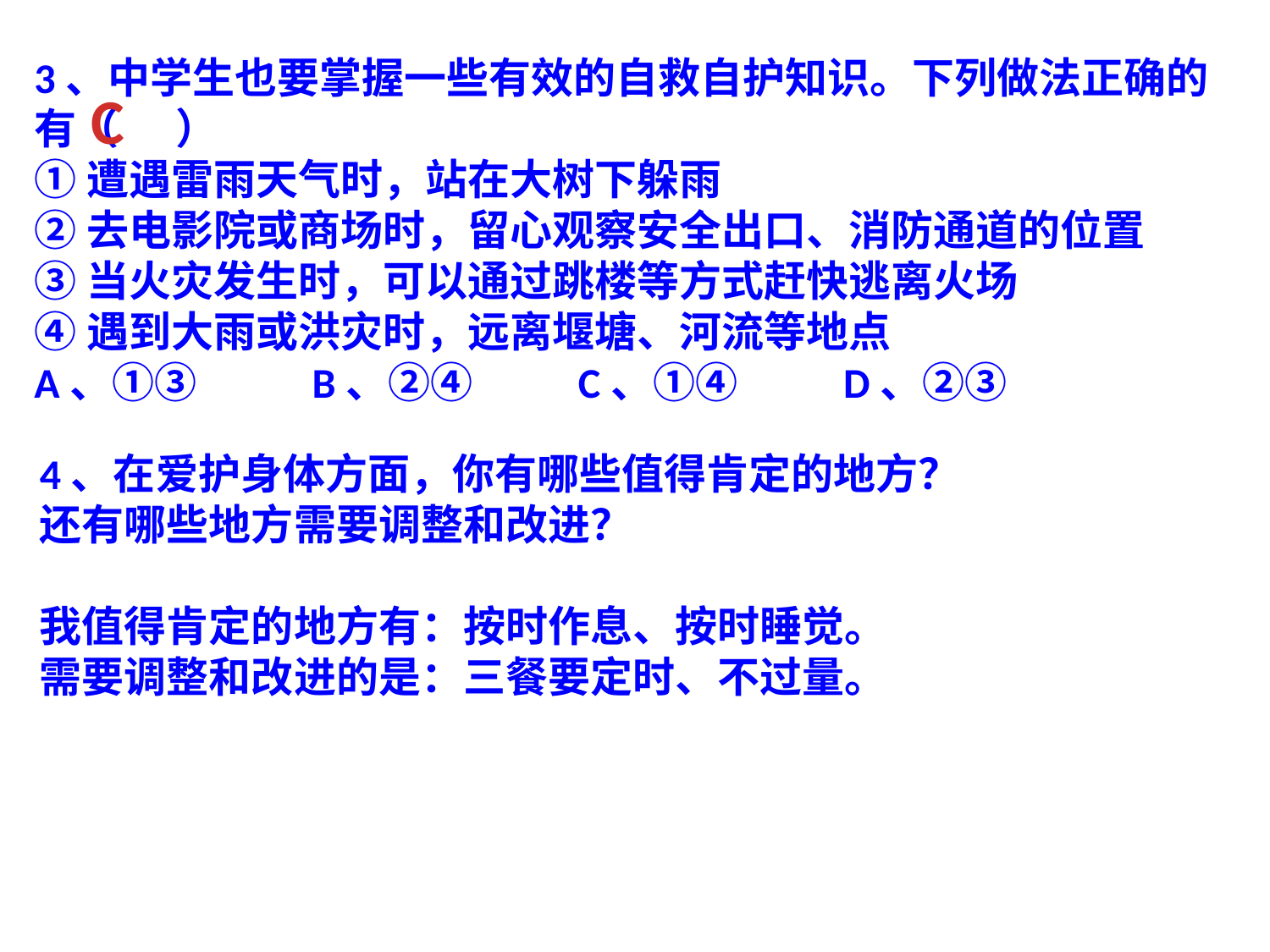

3、中学生也要掌握一些有效的自救自护知识。下列做法正确的有（      ）
①遭遇雷雨天气时，站在大树下躲雨
②去电影院或商场时，留心观察安全出口、消防通道的位置
③当火灾发生时，可以通过跳楼等方式赶快逃离火场
④遇到大雨或洪灾时，远离堰塘、河流等地点
A、①③           B、②④          C、①④          D、②③

C
4、在爱护身体方面，你有哪些值得肯定的地方？
还有哪些地方需要调整和改进？

我值得肯定的地方有：按时作息、按时睡觉。
需要调整和改进的是：三餐要定时、不过量。